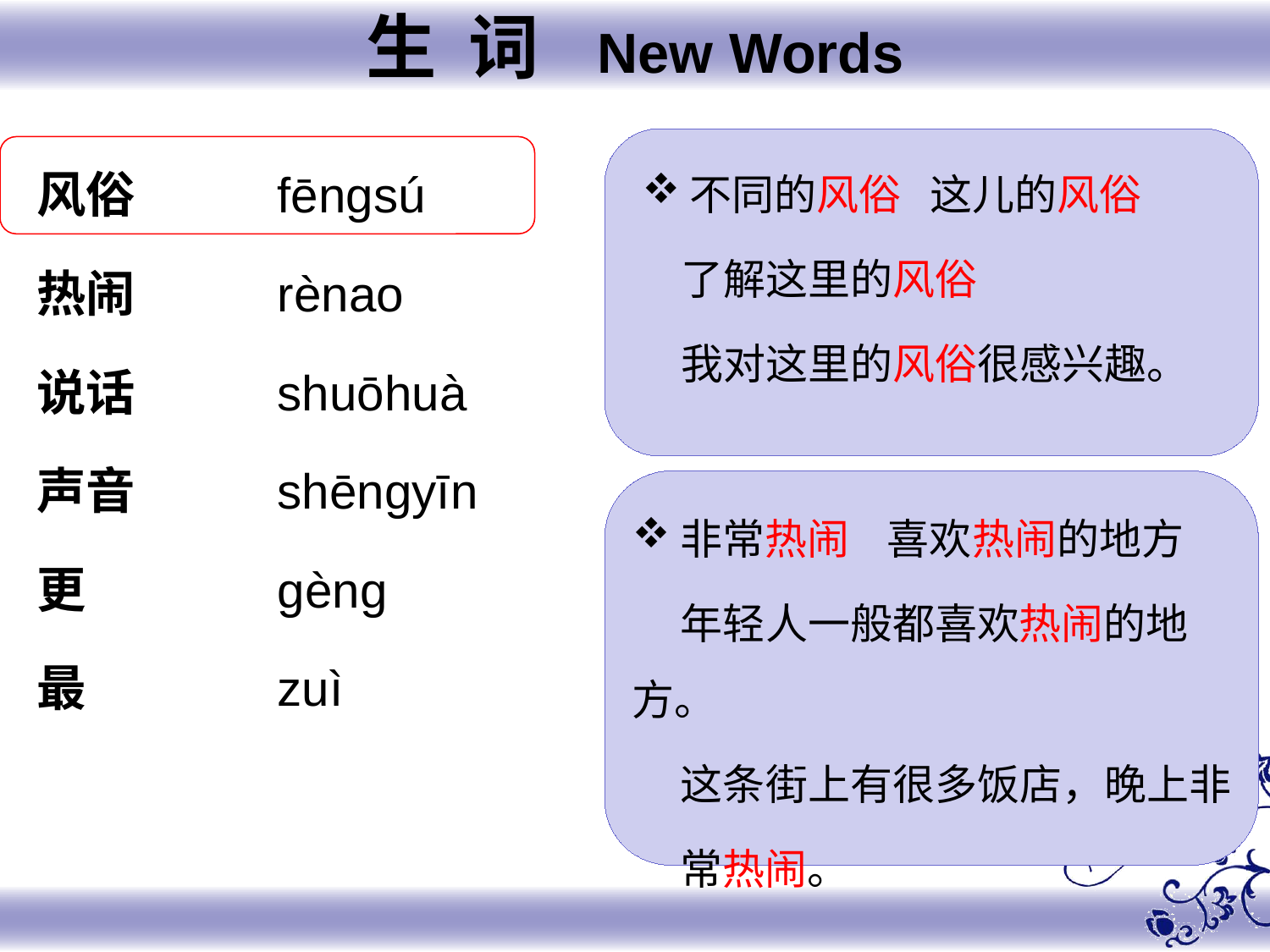

生  词   New Words
fēngsú
rènao
shuōhuà
shēngyīn
gèng
zuì

风俗
热闹
说话
声音
更
最

不同的风俗   这儿的风俗
   了解这里的风俗
   我对这里的风俗很感兴趣。

非常热闹    喜欢热闹的地方
    年轻人一般都喜欢热闹的地方。
    这条街上有很多饭店，晚上非
    常热闹。